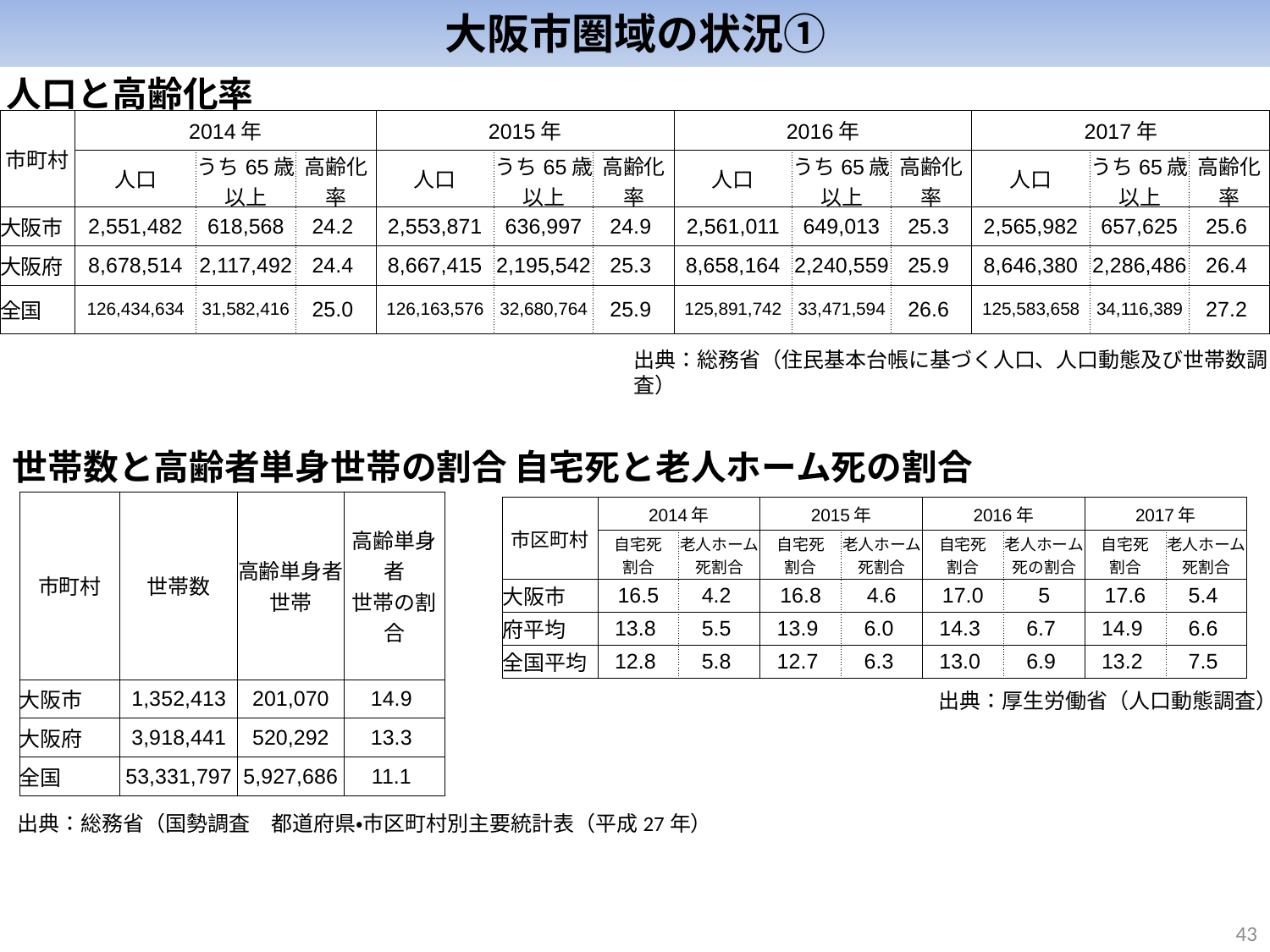

大阪市圏域の状況①
人口と高齢化率
| 市町村 | 2014年 |  |  | 2015年 |  |  | 2016年 |  |  | 2017年 |  |  |
| --- | --- | --- | --- | --- | --- | --- | --- | --- | --- | --- | --- | --- |
|  | 人口 | うち65歳 以上 | 高齢化率 | 人口 | うち65歳 以上 | 高齢化率 | 人口 | うち65歳以上 | 高齢化率 | 人口 | うち65歳 以上 | 高齢化率 |
| 大阪市 | 2,551,482 | 618,568 | 24.2 | 2,553,871 | 636,997 | 24.9 | 2,561,011 | 649,013 | 25.3 | 2,565,982 | 657,625 | 25.6 |
| 大阪府 | 8,678,514 | 2,117,492 | 24.4 | 8,667,415 | 2,195,542 | 25.3 | 8,658,164 | 2,240,559 | 25.9 | 8,646,380 | 2,286,486 | 26.4 |
| 全国 | 126,434,634 | 31,582,416 | 25.0 | 126,163,576 | 32,680,764 | 25.9 | 125,891,742 | 33,471,594 | 26.6 | 125,583,658 | 34,116,389 | 27.2 |
出典：総務省（住民基本台帳に基づく人口、人口動態及び世帯数調査）
世帯数と高齢者単身世帯の割合
自宅死と老人ホーム死の割合
| 市町村 | 世帯数 | 高齢単身者世帯 | 高齢単身者 世帯の割合 |
| --- | --- | --- | --- |
| 大阪市 | 1,352,413 | 201,070 | 14.9 |
| 大阪府 | 3,918,441 | 520,292 | 13.3 |
| 全国 | 53,331,797 | 5,927,686 | 11.1 |
| 市区町村 | 2014年 |  | 2015年 |  | 2016年 |  | 2017年 |  |
| --- | --- | --- | --- | --- | --- | --- | --- | --- |
|  | 自宅死 割合 | 老人ホーム死割合 | 自宅死 割合 | 老人ホーム死割合 | 自宅死 割合 | 老人ホーム死の割合 | 自宅死 割合 | 老人ホーム死割合 |
| 大阪市 | 16.5 | 4.2 | 16.8 | 4.6 | 17.0 | 5 | 17.6 | 5.4 |
| 府平均 | 13.8 | 5.5 | 13.9 | 6.0 | 14.3 | 6.7 | 14.9 | 6.6 |
| 全国平均 | 12.8 | 5.8 | 12.7 | 6.3 | 13.0 | 6.9 | 13.2 | 7.5 |
出典：厚生労働省（人口動態調査）
出典：総務省（国勢調査　都道府県・市区町村別主要統計表（平成27年）
43